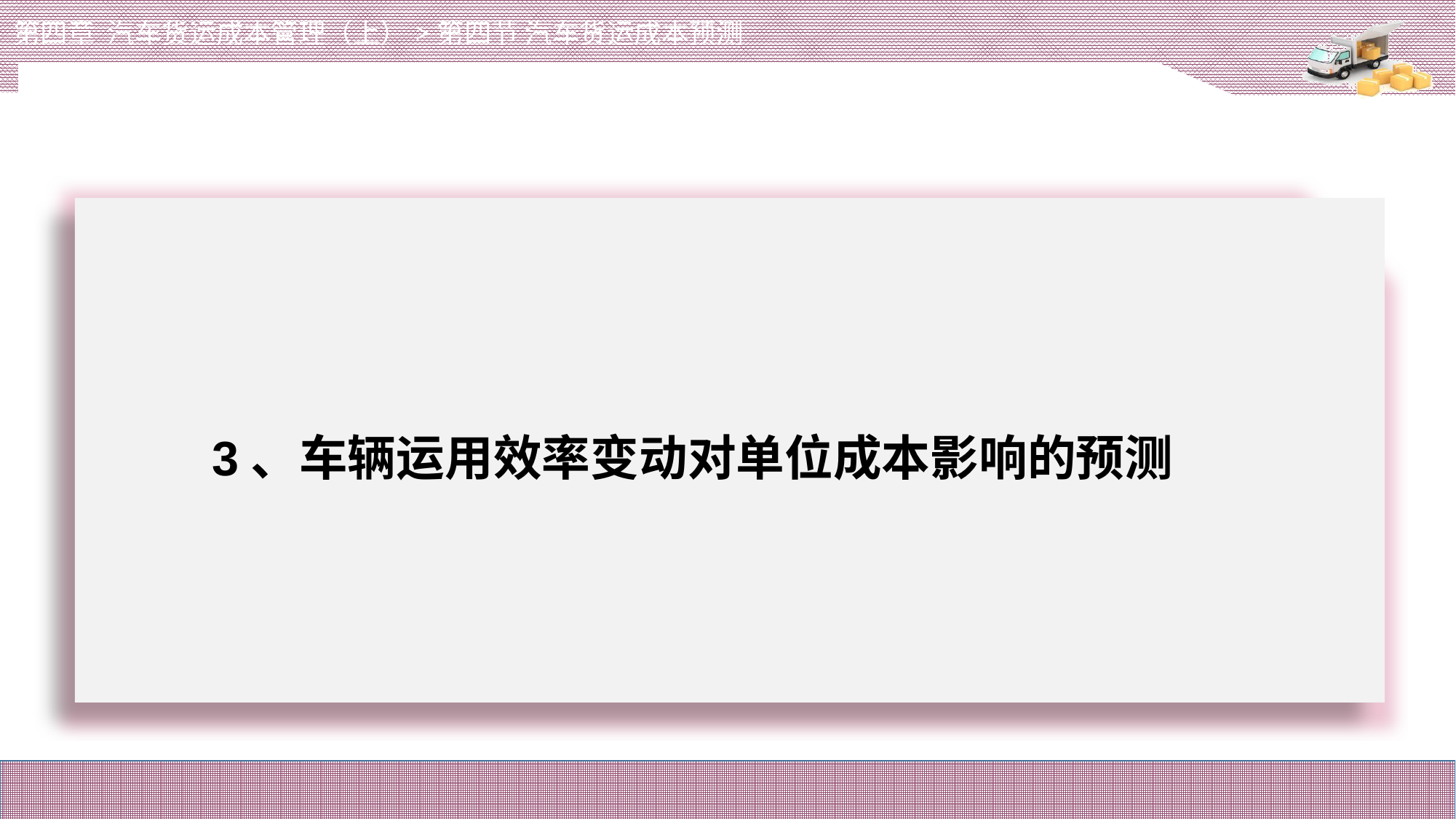

第四章  汽车货运成本管理（上）>第四节 汽车货运成本预测
# 3、车辆运用效率变动对单位成本影响的预测